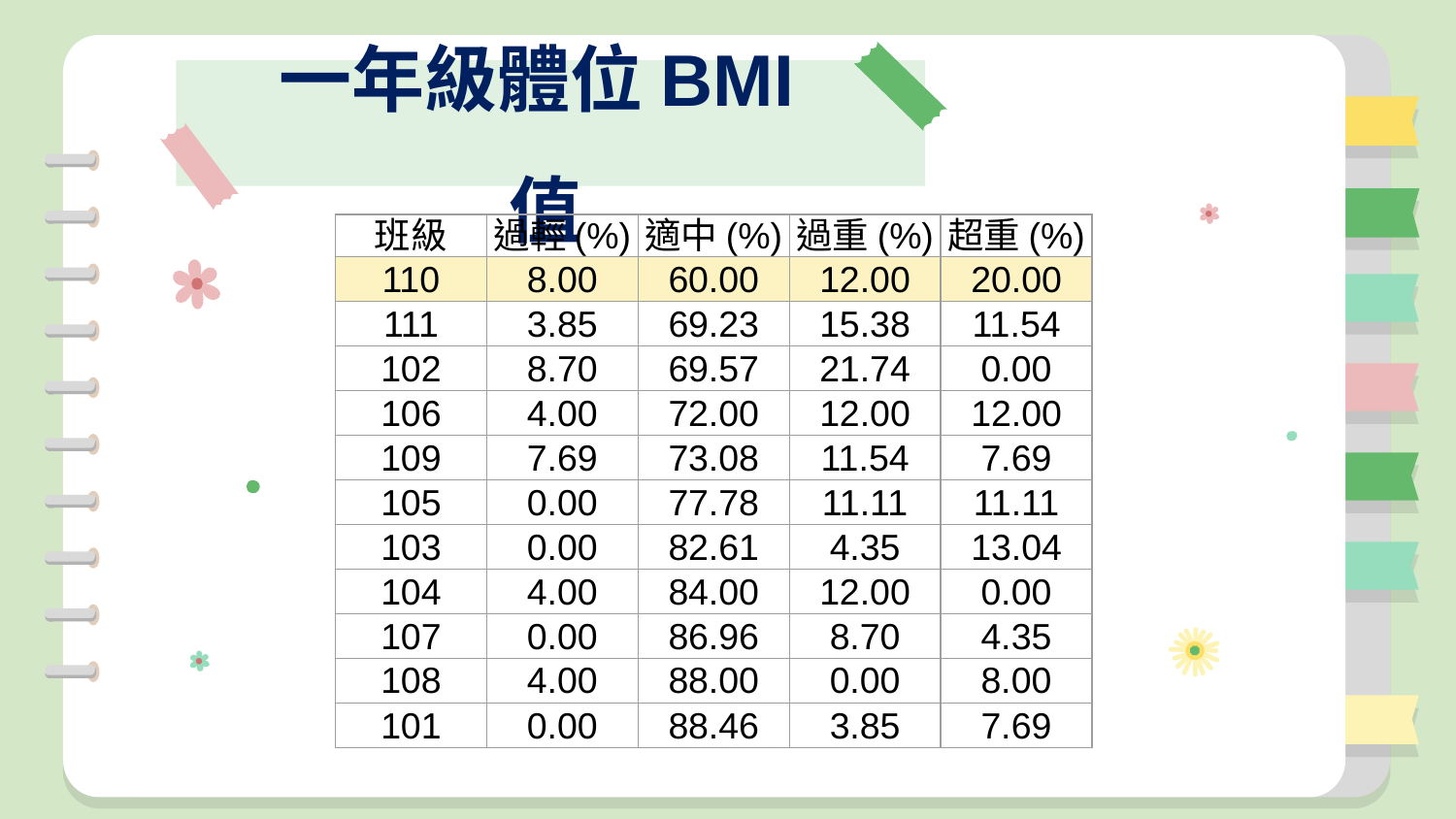

# 一年級體位BMI值

| 班級 | 過輕(%) | 適中(%) | 過重(%) | 超重(%) |
| --- | --- | --- | --- | --- |
| 110 | 8.00 | 60.00 | 12.00 | 20.00 |
| 111 | 3.85 | 69.23 | 15.38 | 11.54 |
| 102 | 8.70 | 69.57 | 21.74 | 0.00 |
| 106 | 4.00 | 72.00 | 12.00 | 12.00 |
| 109 | 7.69 | 73.08 | 11.54 | 7.69 |
| 105 | 0.00 | 77.78 | 11.11 | 11.11 |
| 103 | 0.00 | 82.61 | 4.35 | 13.04 |
| 104 | 4.00 | 84.00 | 12.00 | 0.00 |
| 107 | 0.00 | 86.96 | 8.70 | 4.35 |
| 108 | 4.00 | 88.00 | 0.00 | 8.00 |
| 101 | 0.00 | 88.46 | 3.85 | 7.69 |